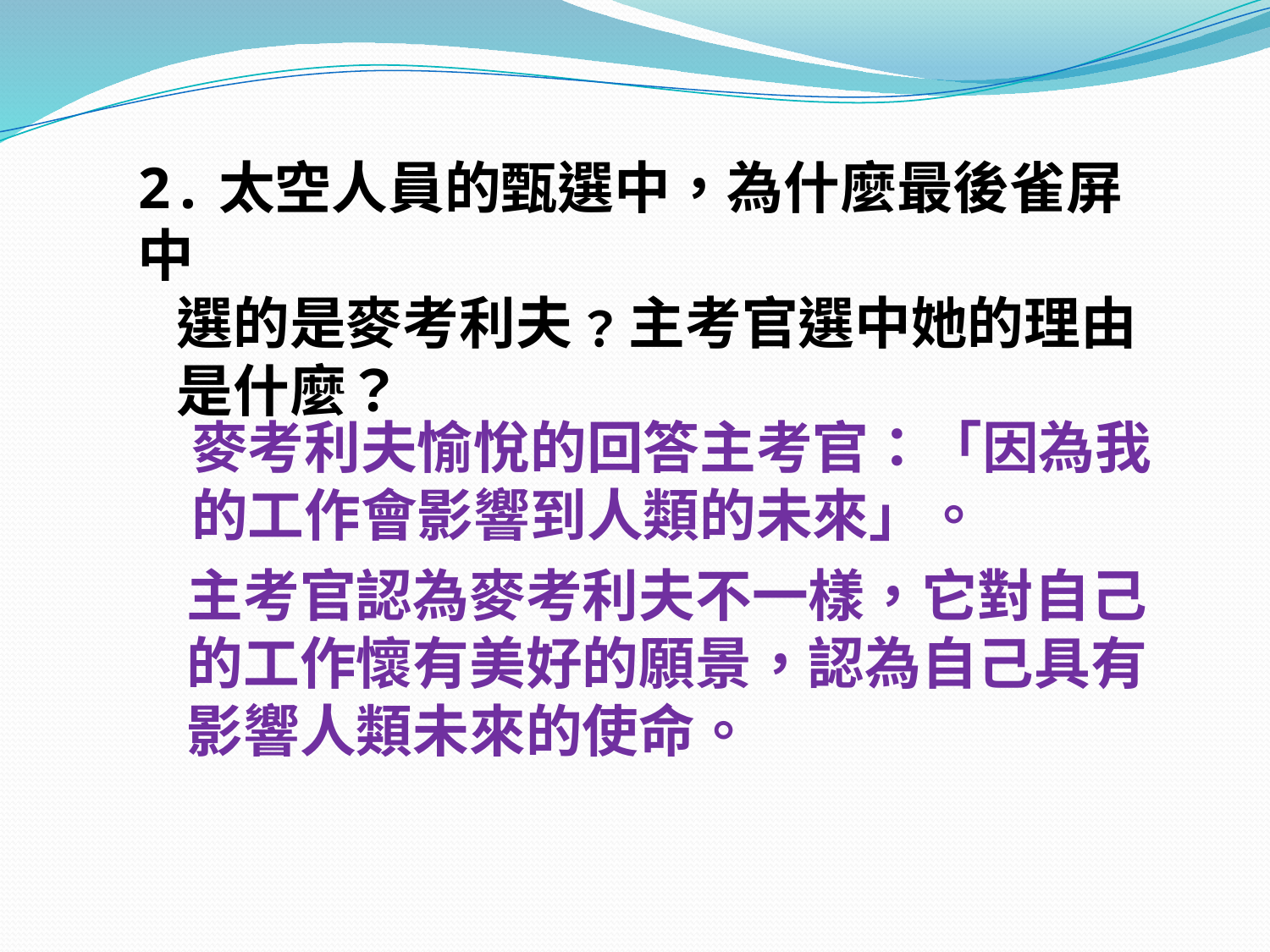

2.太空人員的甄選中，為什麼最後雀屏中
  選的是麥考利夫﹖主考官選中她的理由
  是什麼？
麥考利夫愉悅的回答主考官：「因為我的工作會影響到人類的未來」。
主考官認為麥考利夫不一樣，它對自己的工作懷有美好的願景，認為自己具有影響人類未來的使命。